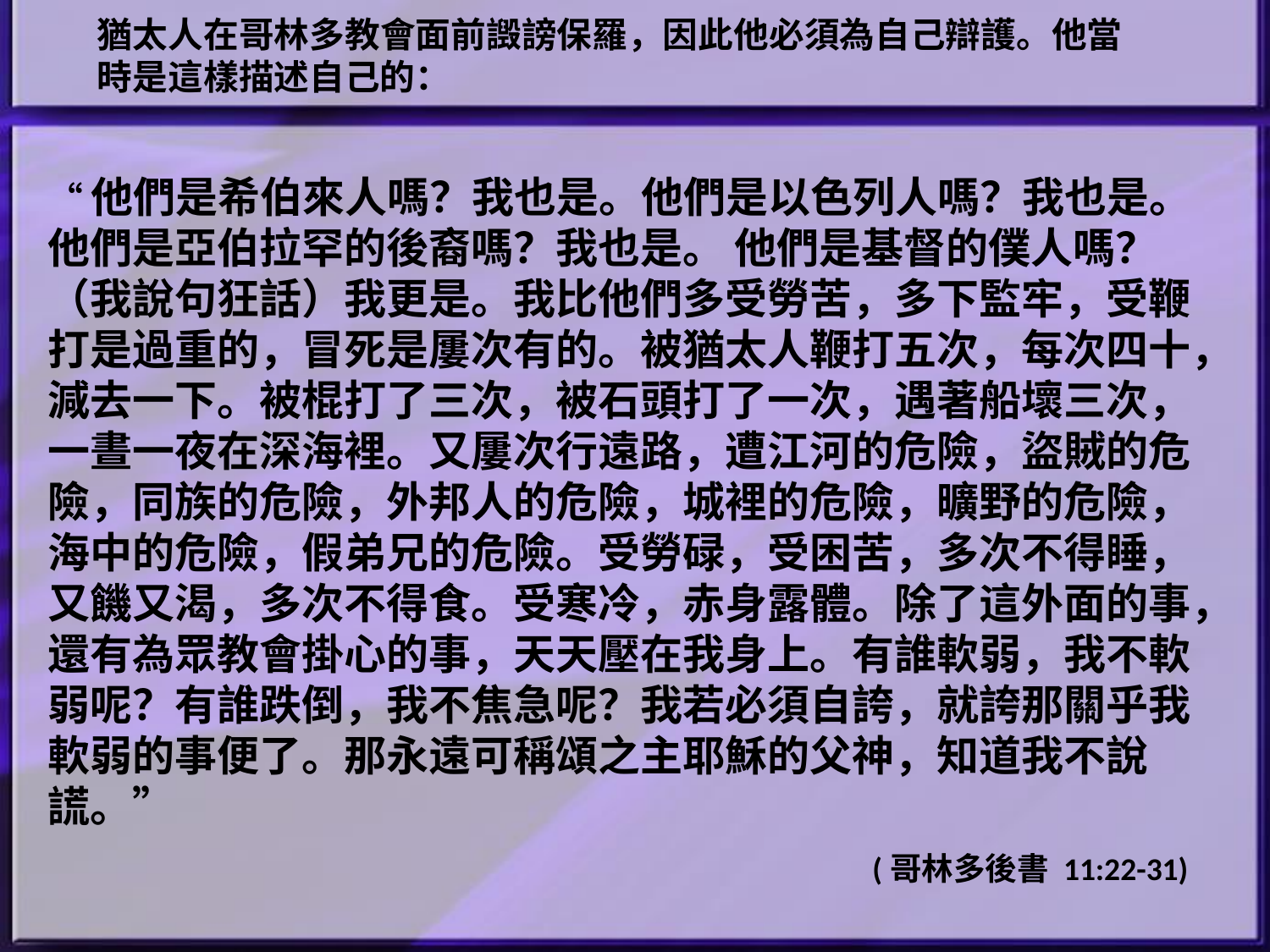

猶太人在哥林多教會面前譭謗保羅，因此他必須為自己辯護。他當時是這樣描述自己的：
“他們是希伯來人嗎？我也是。他們是以色列人嗎？我也是。他們是亞伯拉罕的後裔嗎？我也是。 他們是基督的僕人嗎？（我說句狂話）我更是。我比他們多受勞苦，多下監牢，受鞭打是過重的，冒死是屢次有的。被猶太人鞭打五次，每次四十，減去一下。被棍打了三次，被石頭打了一次，遇著船壞三次，一晝一夜在深海裡。又屢次行遠路，遭江河的危險，盜賊的危險，同族的危險，外邦人的危險，城裡的危險，曠野的危險，海中的危險，假弟兄的危險。受勞碌，受困苦，多次不得睡，又饑又渴，多次不得食。受寒冷，赤身露體。除了這外面的事，還有為眾教會掛心的事，天天壓在我身上。有誰軟弱，我不軟弱呢？有誰跌倒，我不焦急呢？我若必須自誇，就誇那關乎我軟弱的事便了。那永遠可稱頌之主耶穌的父神，知道我不說謊。”
(哥林多後書 11:22-31)